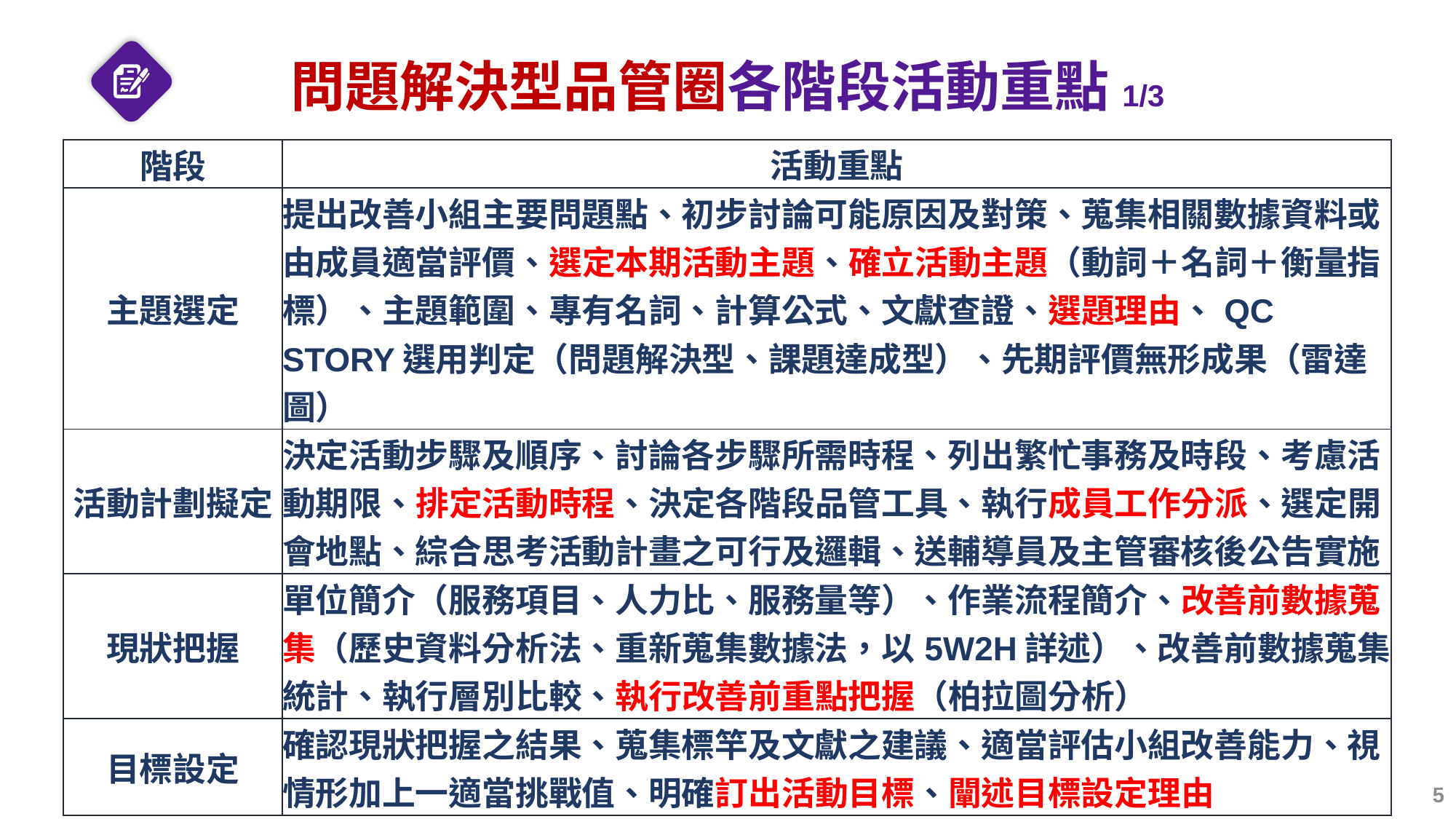

# 問題解決型品管圈各階段活動重點1/3
| 階段 | 活動重點 |
| --- | --- |
| 主題選定 | 提出改善小組主要問題點、初步討論可能原因及對策、蒐集相關數據資料或由成員適當評價、選定本期活動主題、確立活動主題（動詞＋名詞＋衡量指標）、主題範圍、專有名詞、計算公式、文獻查證、選題理由、QC STORY選用判定（問題解決型、課題達成型）、先期評價無形成果（雷達圖） |
| 活動計劃擬定 | 決定活動步驟及順序、討論各步驟所需時程、列出繁忙事務及時段、考慮活動期限、排定活動時程、決定各階段品管工具、執行成員工作分派、選定開會地點、綜合思考活動計畫之可行及邏輯、送輔導員及主管審核後公告實施 |
| 現狀把握 | 單位簡介（服務項目、人力比、服務量等）、作業流程簡介、改善前數據蒐集（歷史資料分析法、重新蒐集數據法，以5W2H詳述）、改善前數據蒐集統計、執行層別比較、執行改善前重點把握（柏拉圖分析） |
| 目標設定 | 確認現狀把握之結果、蒐集標竿及文獻之建議、適當評估小組改善能力、視情形加上一適當挑戰值、明確訂出活動目標、闡述目標設定理由 |
5